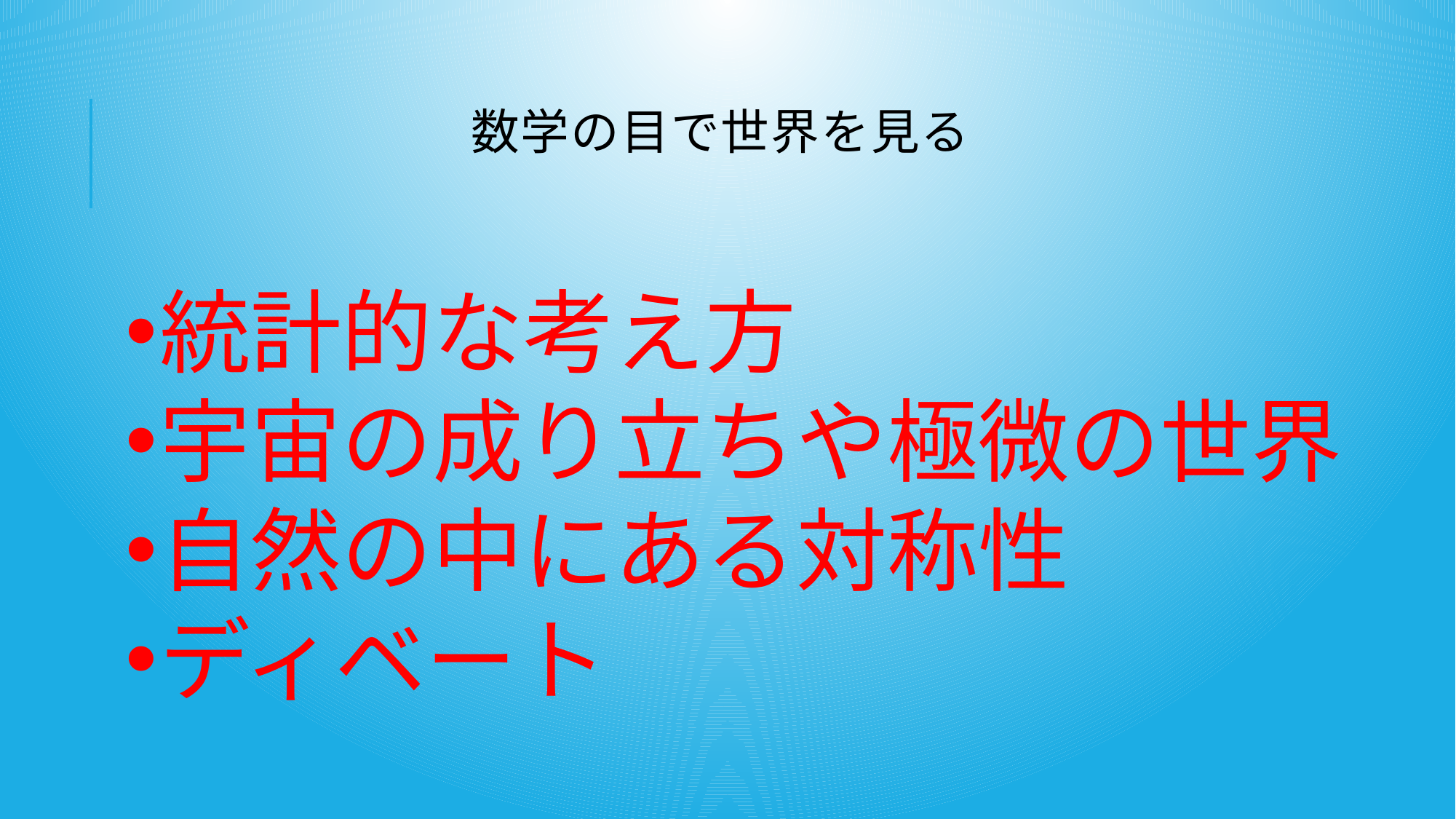

# 数学の目で世界を見る
統計的な考え方
宇宙の成り立ちや極微の世界
自然の中にある対称性
ディベート